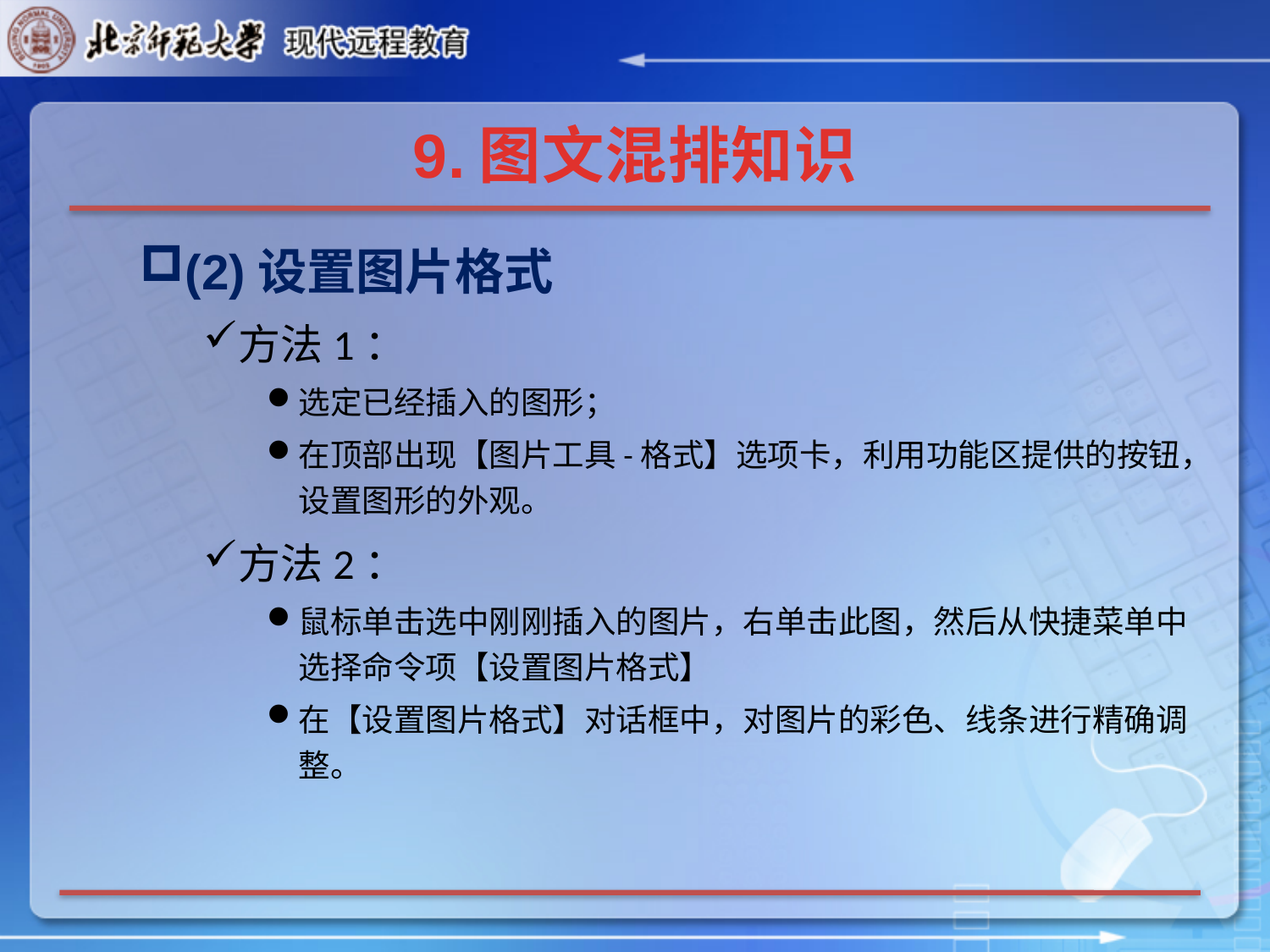

# 9.图文混排知识
(2)设置图片格式
方法1：
选定已经插入的图形；
在顶部出现【图片工具-格式】选项卡，利用功能区提供的按钮，设置图形的外观。
方法2：
鼠标单击选中刚刚插入的图片，右单击此图，然后从快捷菜单中选择命令项【设置图片格式】
在【设置图片格式】对话框中，对图片的彩色、线条进行精确调整。